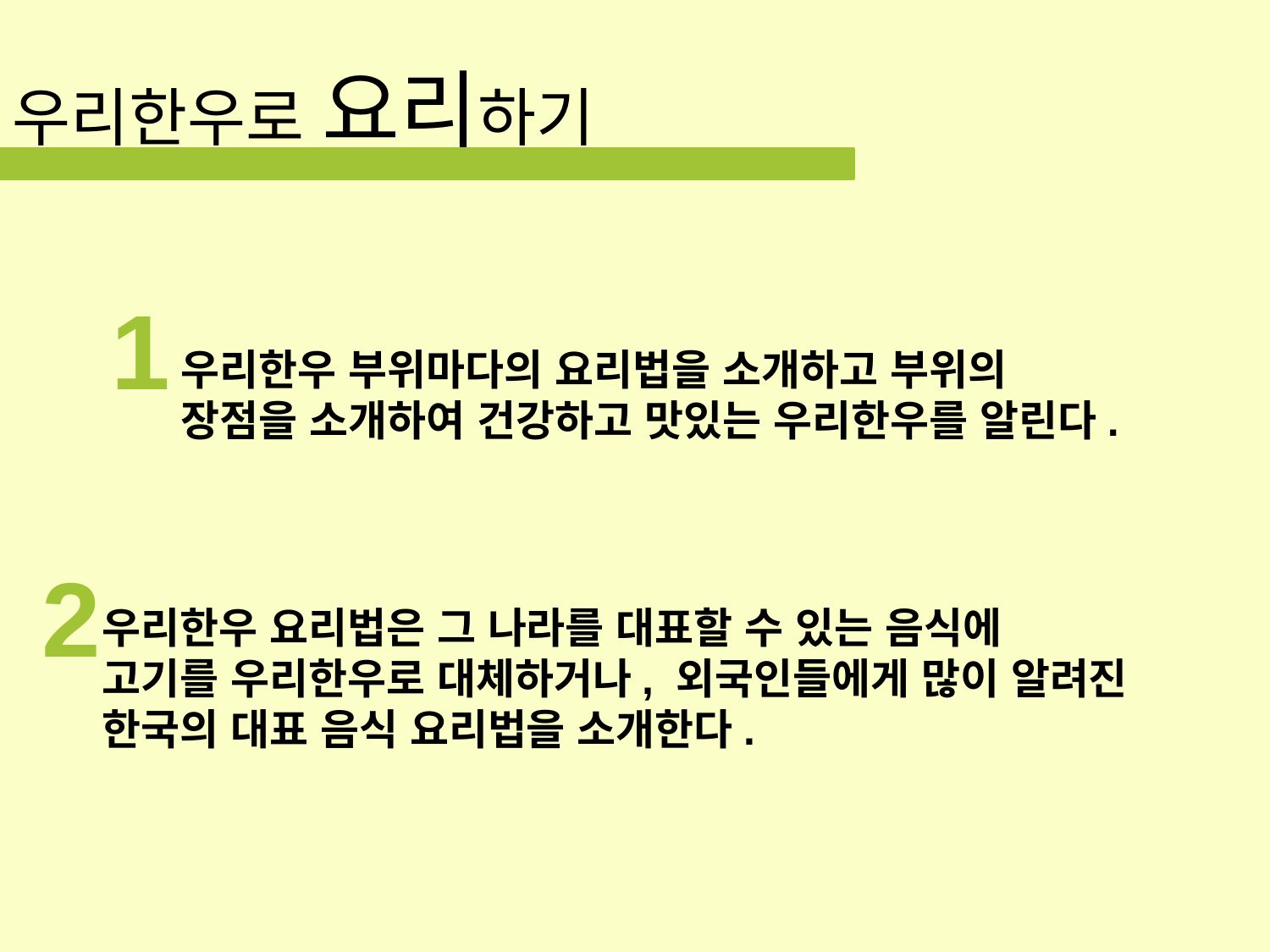

우리한우로 요리하기

1
우리한우 부위마다의 요리법을 소개하고 부위의
장점을 소개하여 건강하고 맛있는 우리한우를 알린다.
2
우리한우 요리법은 그 나라를 대표할 수 있는 음식에
고기를 우리한우로 대체하거나, 외국인들에게 많이 알려진 한국의 대표 음식 요리법을 소개한다.